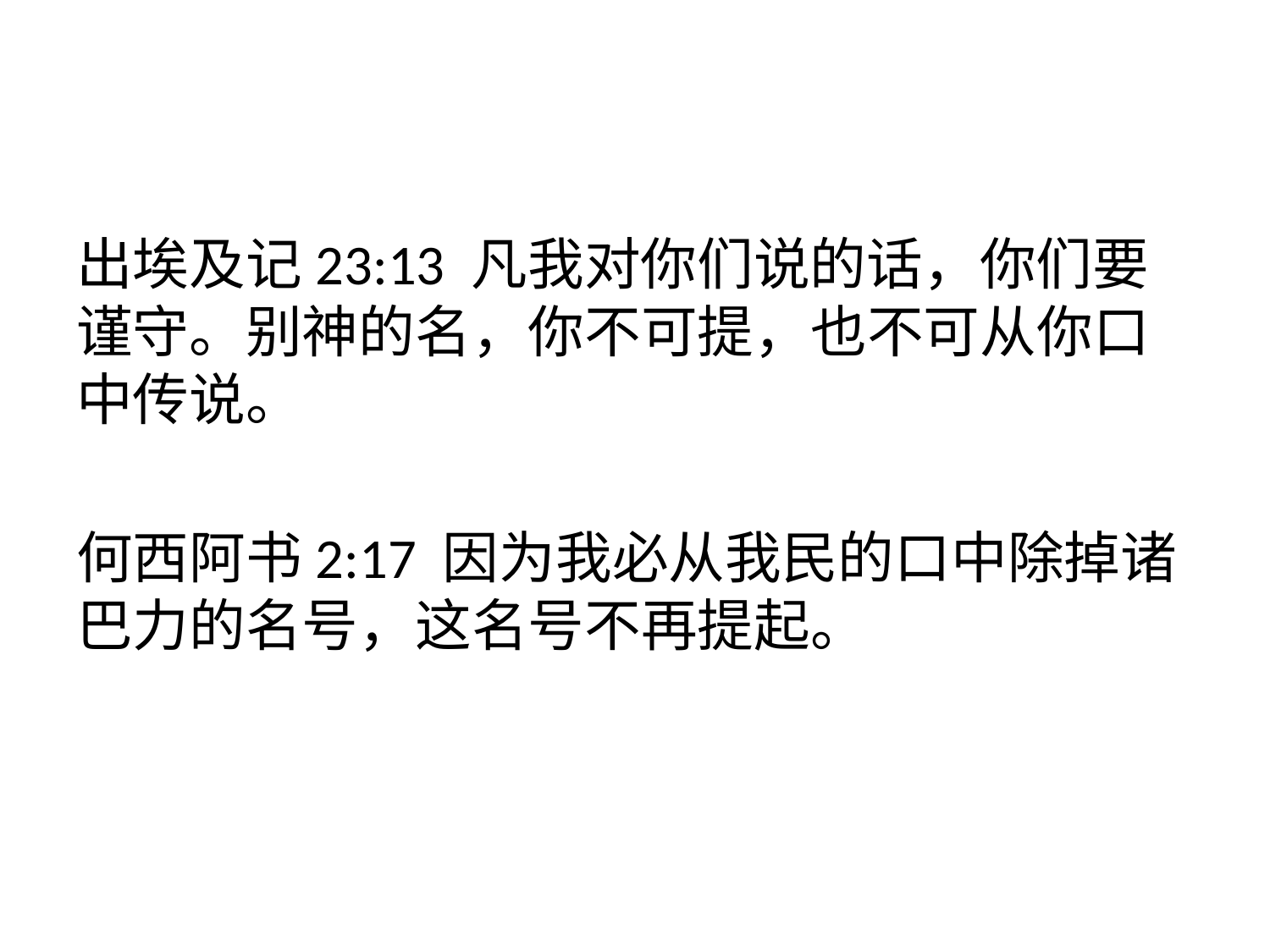

#
出埃及记23:13 凡我对你们说的话，你们要谨守。别神的名，你不可提，也不可从你口中传说。

何西阿书2:17 因为我必从我民的口中除掉诸巴力的名号，这名号不再提起。